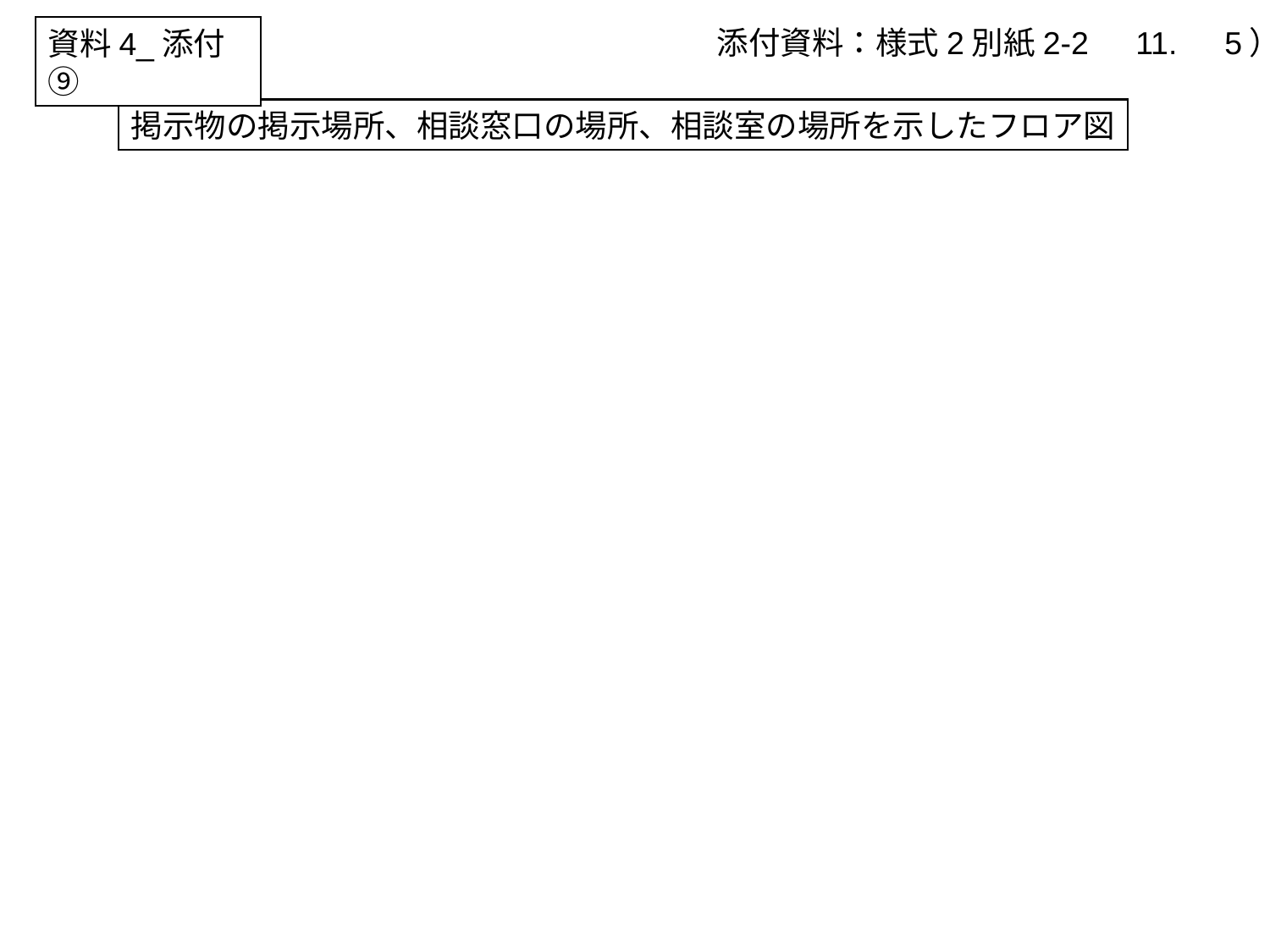

添付資料：様式2別紙2-2　11.　5）
資料4_添付⑨
掲示物の掲示場所、相談窓口の場所、相談室の場所を示したフロア図